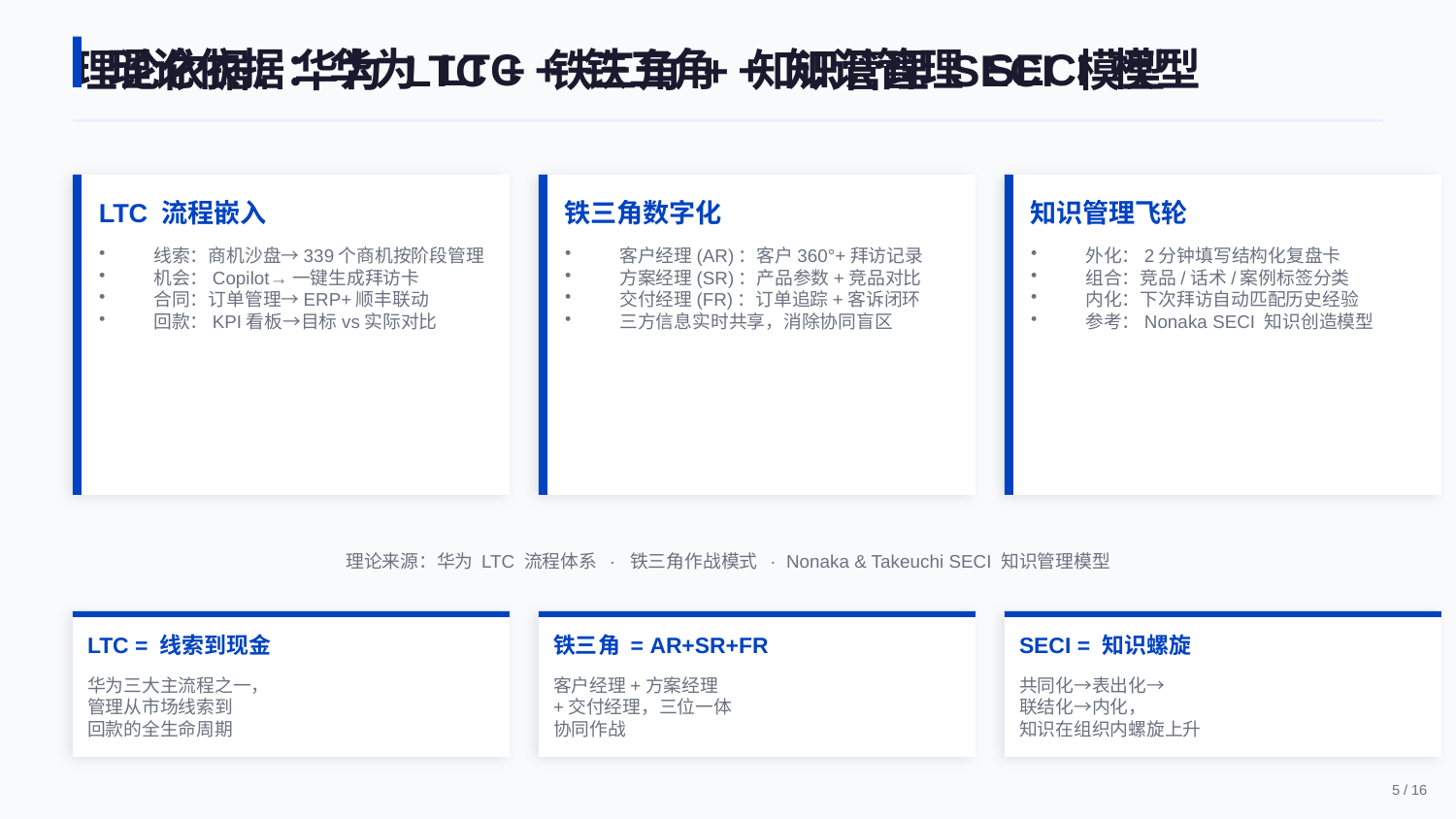

理论依据：华为 LTC + 铁三角 + 知识管理 SECI 模型
理论依据：华为 LTC + 铁三角 + 知识管理 SECI 模型

LTC 流程嵌入
铁三角数字化
知识管理飞轮
线索：商机沙盘→339个商机按阶段管理
机会：Copilot→一键生成拜访卡
合同：订单管理→ERP+顺丰联动
回款：KPI看板→目标vs实际对比
客户经理(AR)：客户360°+拜访记录
方案经理(SR)：产品参数+竞品对比
交付经理(FR)：订单追踪+客诉闭环
三方信息实时共享，消除协同盲区
外化：2分钟填写结构化复盘卡
组合：竞品/话术/案例标签分类
内化：下次拜访自动匹配历史经验
参考：Nonaka SECI 知识创造模型
理论来源：华为 LTC 流程体系  ·  铁三角作战模式  ·  Nonaka & Takeuchi SECI 知识管理模型

LTC = 线索到现金
铁三角 = AR+SR+FR
SECI = 知识螺旋
华为三大主流程之一，
管理从市场线索到
回款的全生命周期
客户经理+方案经理
+交付经理，三位一体
协同作战
共同化→表出化→
联结化→内化，
知识在组织内螺旋上升
5 / 16